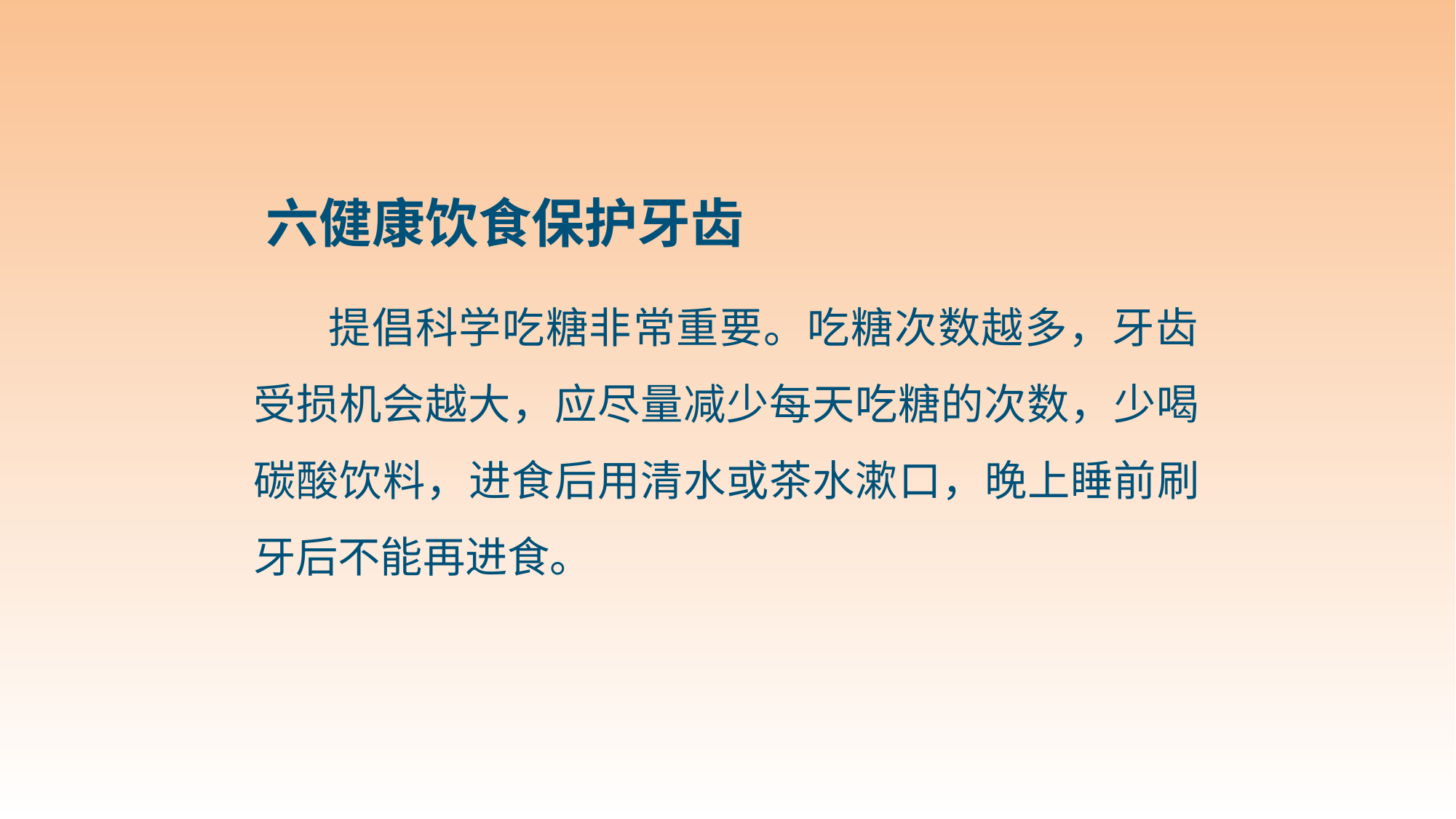

# 六健康饮食保护牙齿
提倡科学吃糖非常重要。吃糖次数越多，牙齿 受损机会越大，应尽量减少每天吃糖的次数，少喝 碳酸饮料，进食后用清水或茶水漱口，晚上睡前刷 牙后不能再进食。